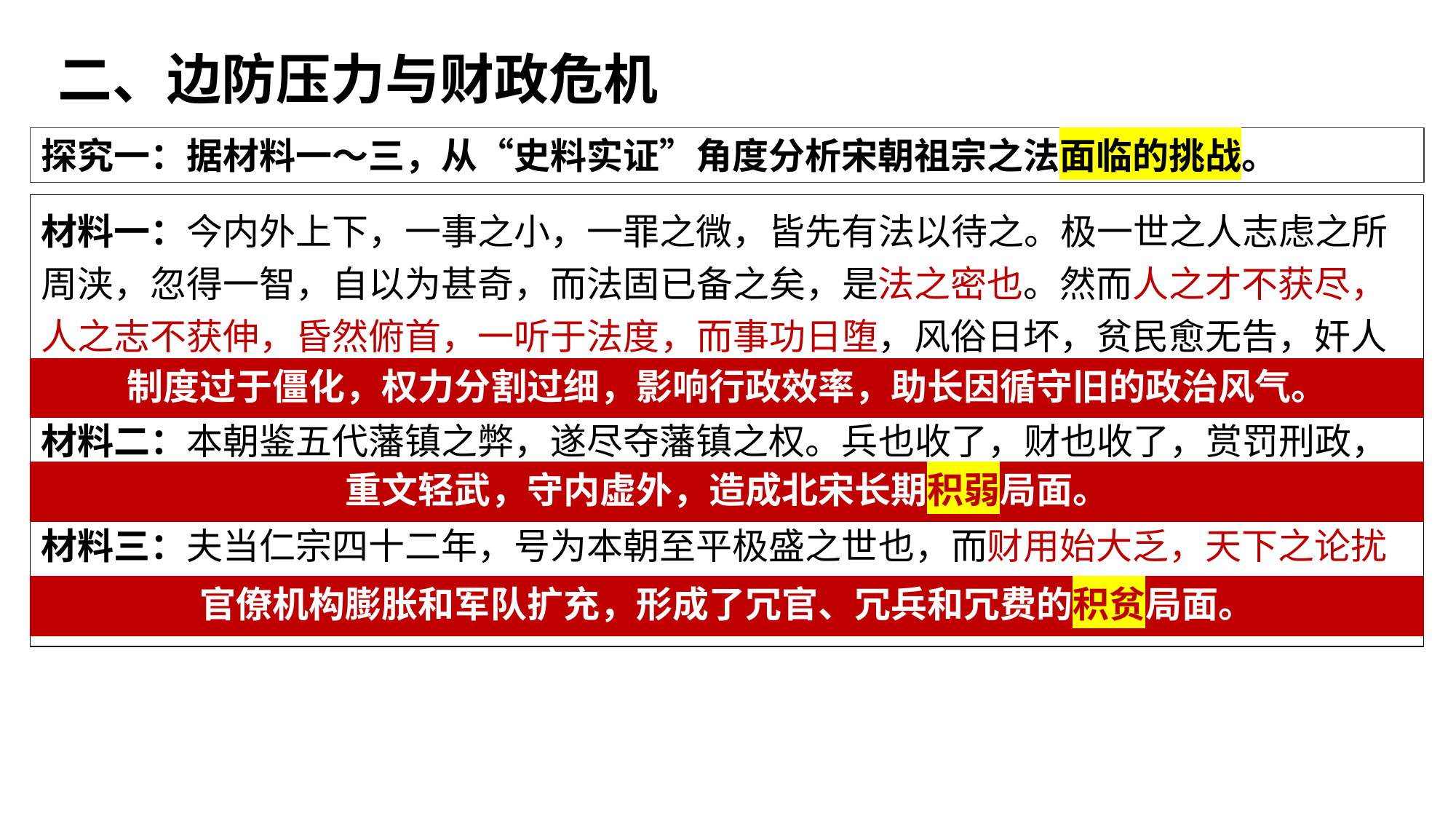

二、边防压力与财政危机
探究一：据材料一～三，从“史料实证”角度分析宋朝祖宗之法面临的挑战。
材料一：今内外上下，一事之小，一罪之微，皆先有法以待之。极一世之人志虑之所周浃，忽得一智，自以为甚奇，而法固已备之矣，是法之密也。然而人之才不获尽，人之志不获伸，昏然俯首，一听于法度，而事功日堕，风俗日坏，贫民愈无告，奸人愈得志。                                                                 ——叶适《水心别集》卷14
材料二：本朝鉴五代藩镇之弊，遂尽夺藩镇之权。兵也收了，财也收了，赏罚刑政，一切收了，州郡遂日就困弱，靖康之役，虏骑所过，莫不溃散。    ——《朱子语类》
材料三：夫当仁宗四十二年，号为本朝至平极盛之世也，而财用始大乏，天下之论扰扰，皆以财为虑矣。                                                ——叶适《应诏条奏财总论》
制度过于僵化，权力分割过细，影响行政效率，助长因循守旧的政治风气。
重文轻武，守内虚外，造成北宋长期积弱局面。
官僚机构膨胀和军队扩充，形成了冗官、冗兵和冗费的积贫局面。